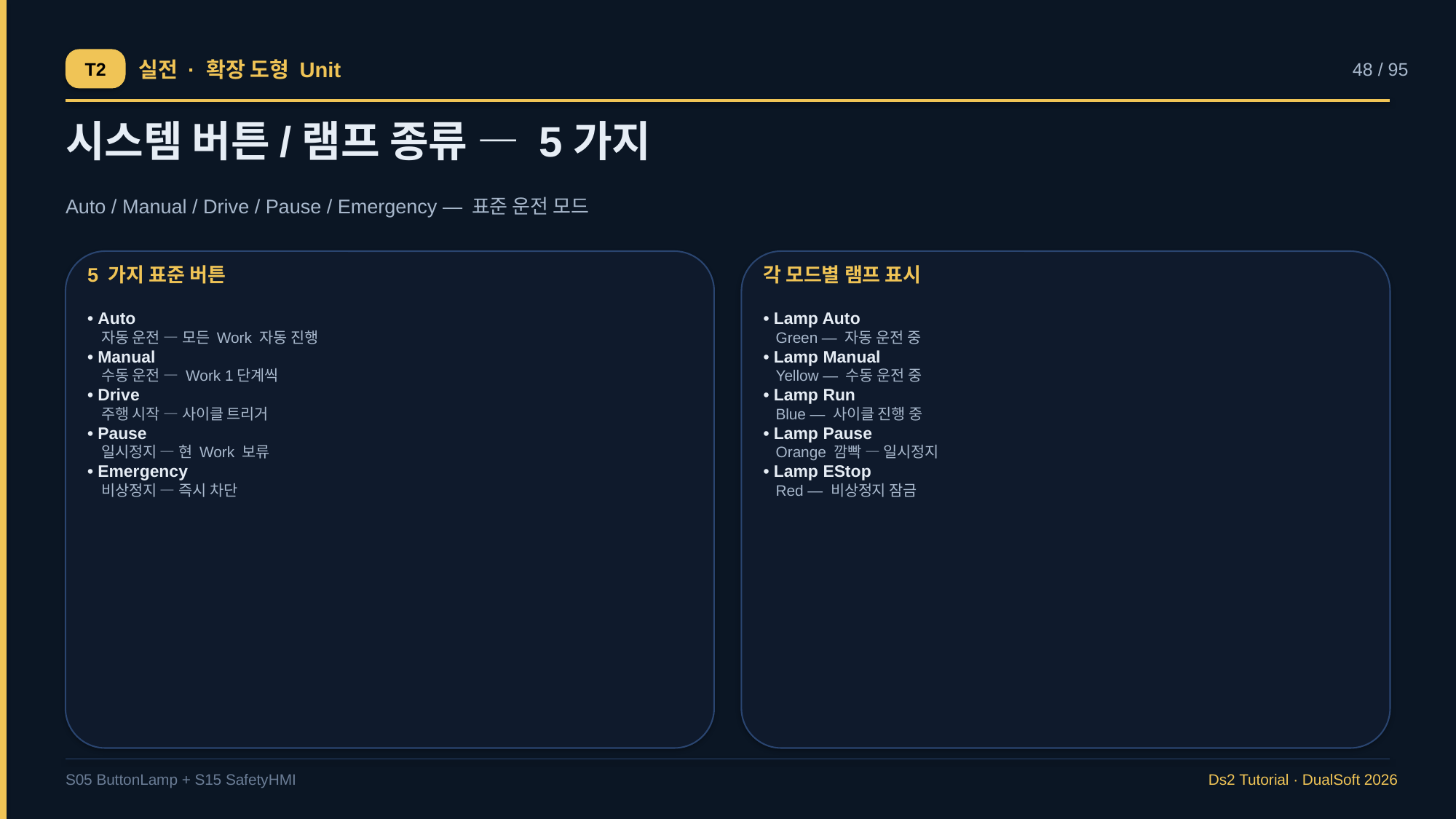

T2
실전 · 확장 도형 Unit
48 / 95
시스템 버튼/램프 종류 — 5가지
Auto / Manual / Drive / Pause / Emergency — 표준 운전 모드

5 가지 표준 버튼
각 모드별 램프 표시
• Auto
   자동 운전 — 모든 Work 자동 진행
• Manual
   수동 운전 — Work 1단계씩
• Drive
   주행 시작 — 사이클 트리거
• Pause
   일시정지 — 현 Work 보류
• Emergency
   비상정지 — 즉시 차단
• Lamp Auto
   Green — 자동 운전 중
• Lamp Manual
   Yellow — 수동 운전 중
• Lamp Run
   Blue — 사이클 진행 중
• Lamp Pause
   Orange 깜빡 — 일시정지
• Lamp EStop
   Red — 비상정지 잠금
S05 ButtonLamp + S15 SafetyHMI
Ds2 Tutorial · DualSoft 2026